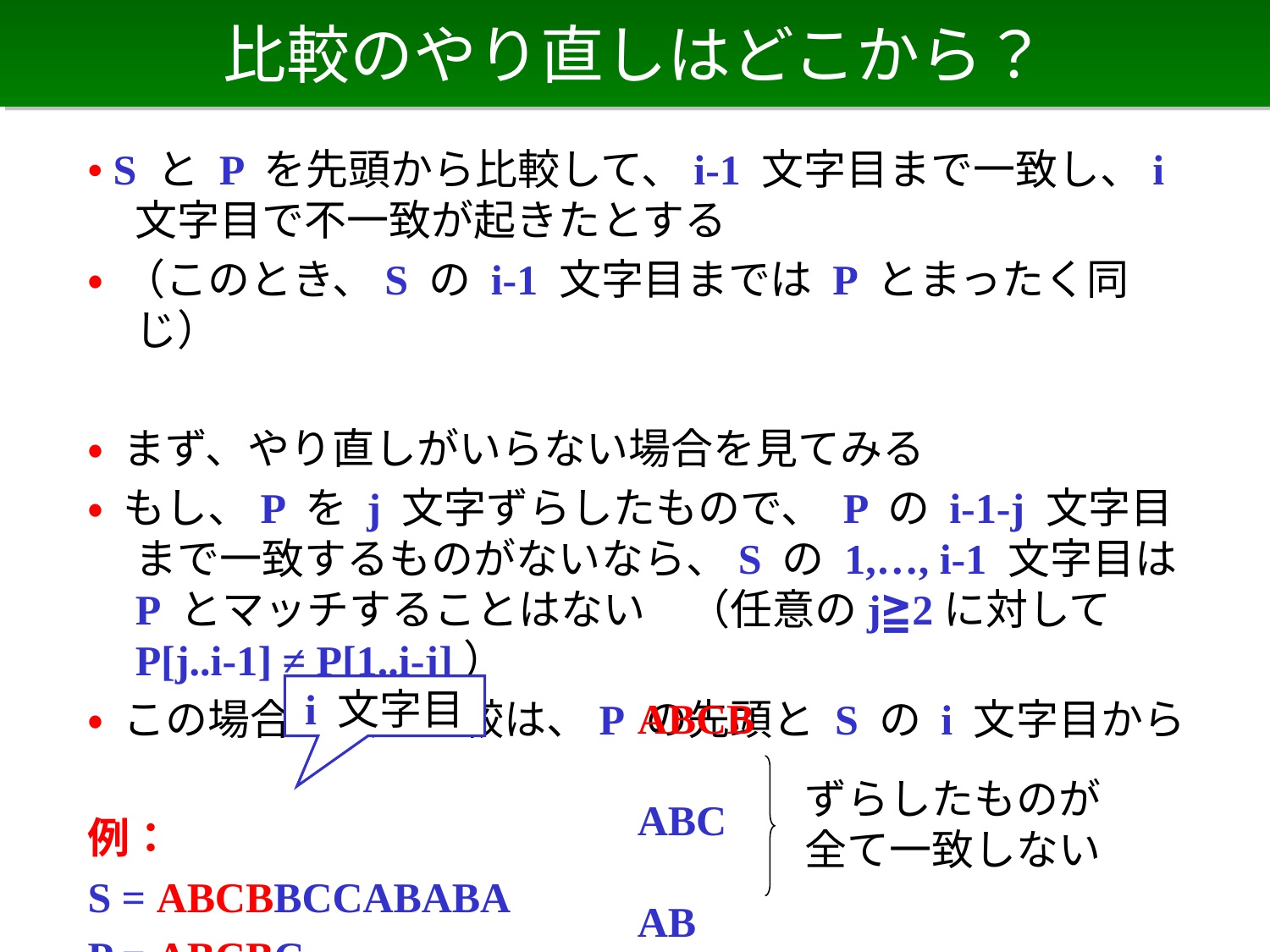

# 比較のやり直しはどこから？
• S と P を先頭から比較して、i-1 文字目まで一致し、i 文字目で不一致が起きたとする
• （このとき、S の i-1 文字目までは P とまったく同じ）

• まず、やり直しがいらない場合を見てみる
• もし、P を j 文字ずらしたもので、 P の i-1-j 文字目まで一致するものがないなら、S の 1,…, i-1 文字目は  P とマッチすることはない　（任意のj≧2に対して P[j..i-1] ≠ P[1..i-j]）
• この場合、次の比較は、P の先頭と S の i 文字目から

例：
S = ABCBBCCABABA
P = ABCBC
i 文字目
ABCB
　ABC
　　AB
　　　A

ずらしたものが
全て一致しない